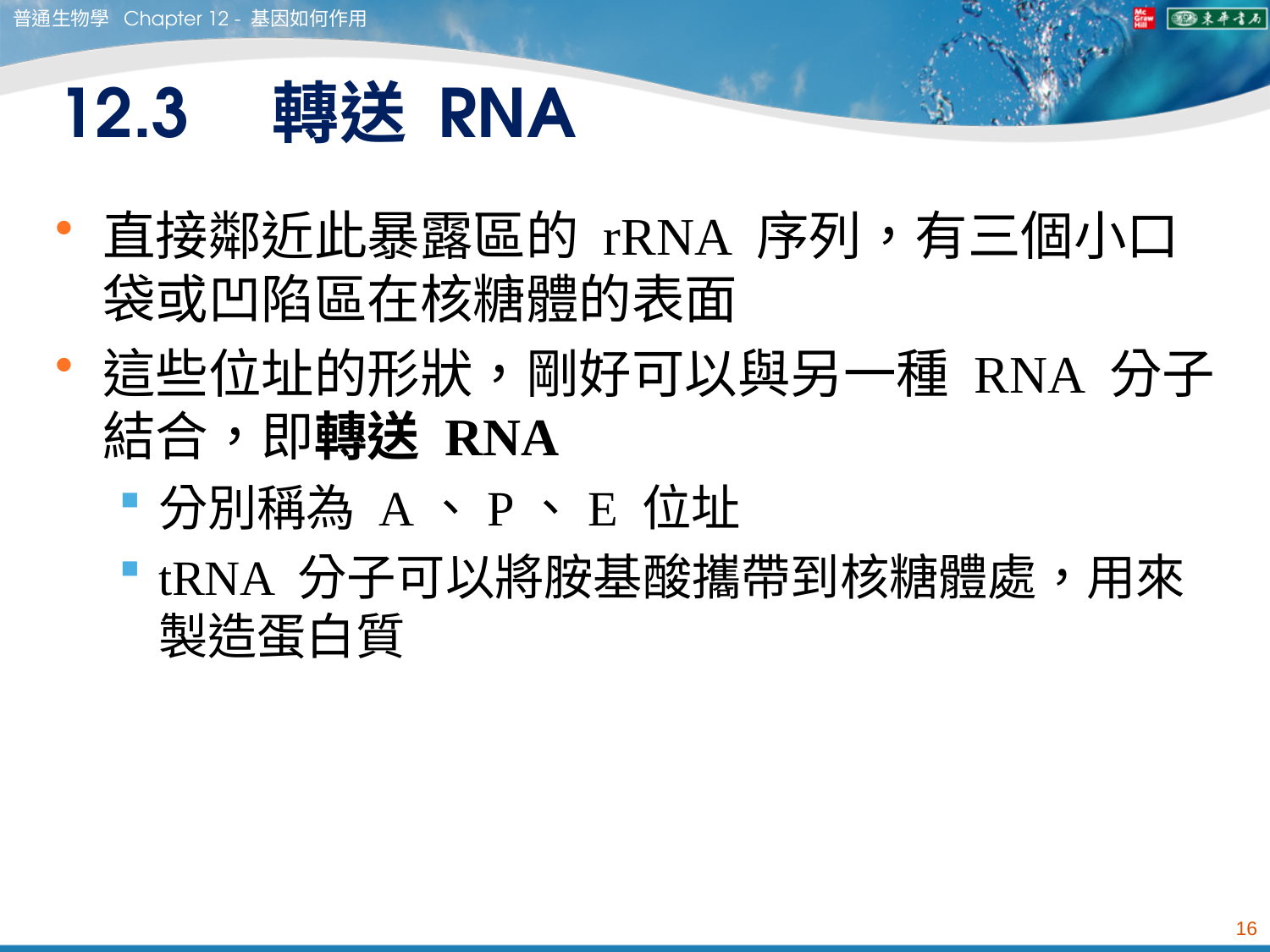

普通生物學  Chapter 12 - 基因如何作用
# 12.3　轉送 RNA
直接鄰近此暴露區的 rRNA 序列，有三個小口袋或凹陷區在核糖體的表面
這些位址的形狀，剛好可以與另一種 RNA 分子結合，即轉送 RNA
分別稱為 A、P、E 位址
tRNA 分子可以將胺基酸攜帶到核糖體處，用來製造蛋白質
16